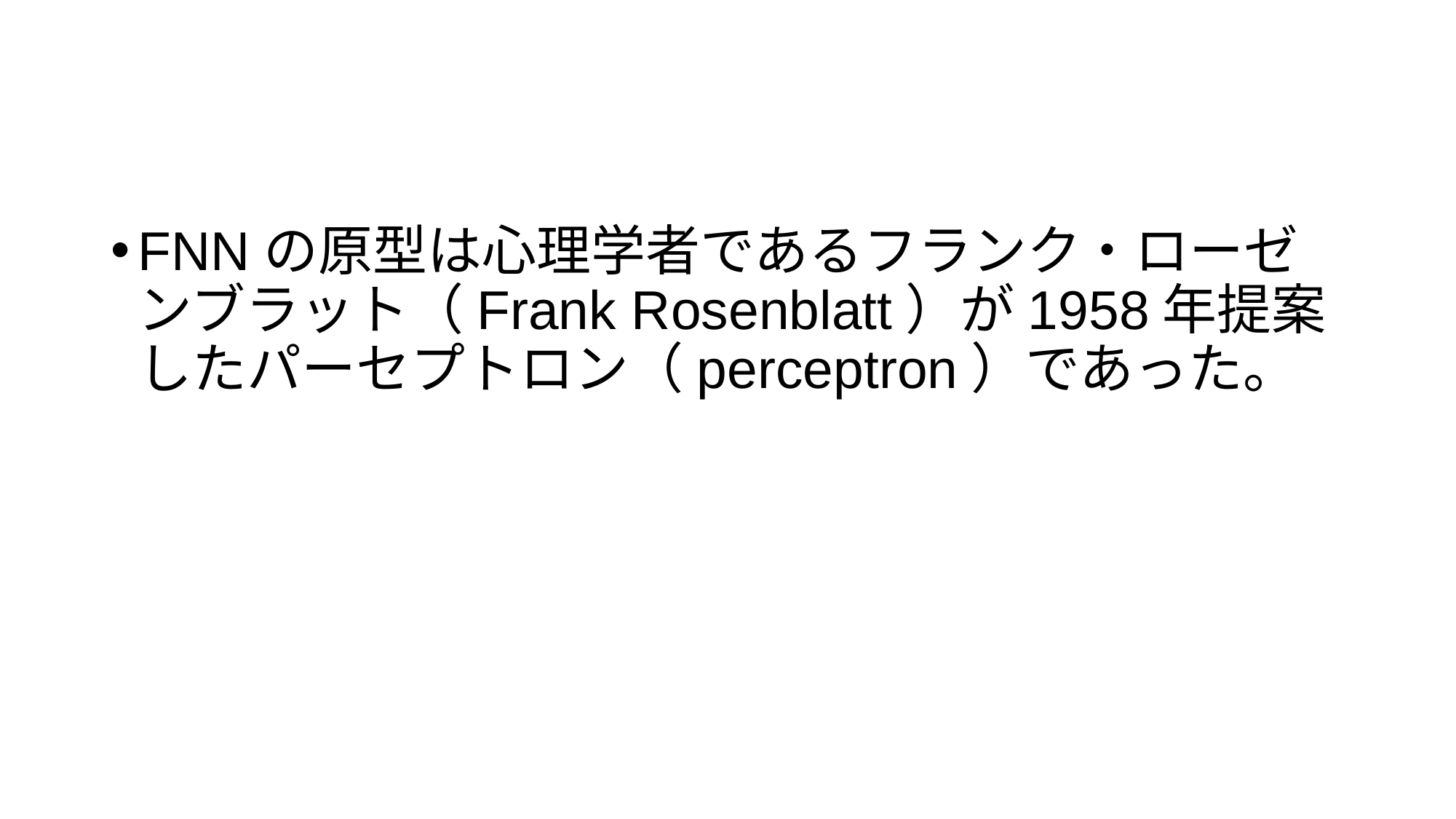

#
FNNの原型は心理学者であるフランク・ローゼンブラット（Frank Rosenblatt）が1958年提案したパーセプトロン（perceptron）であった。